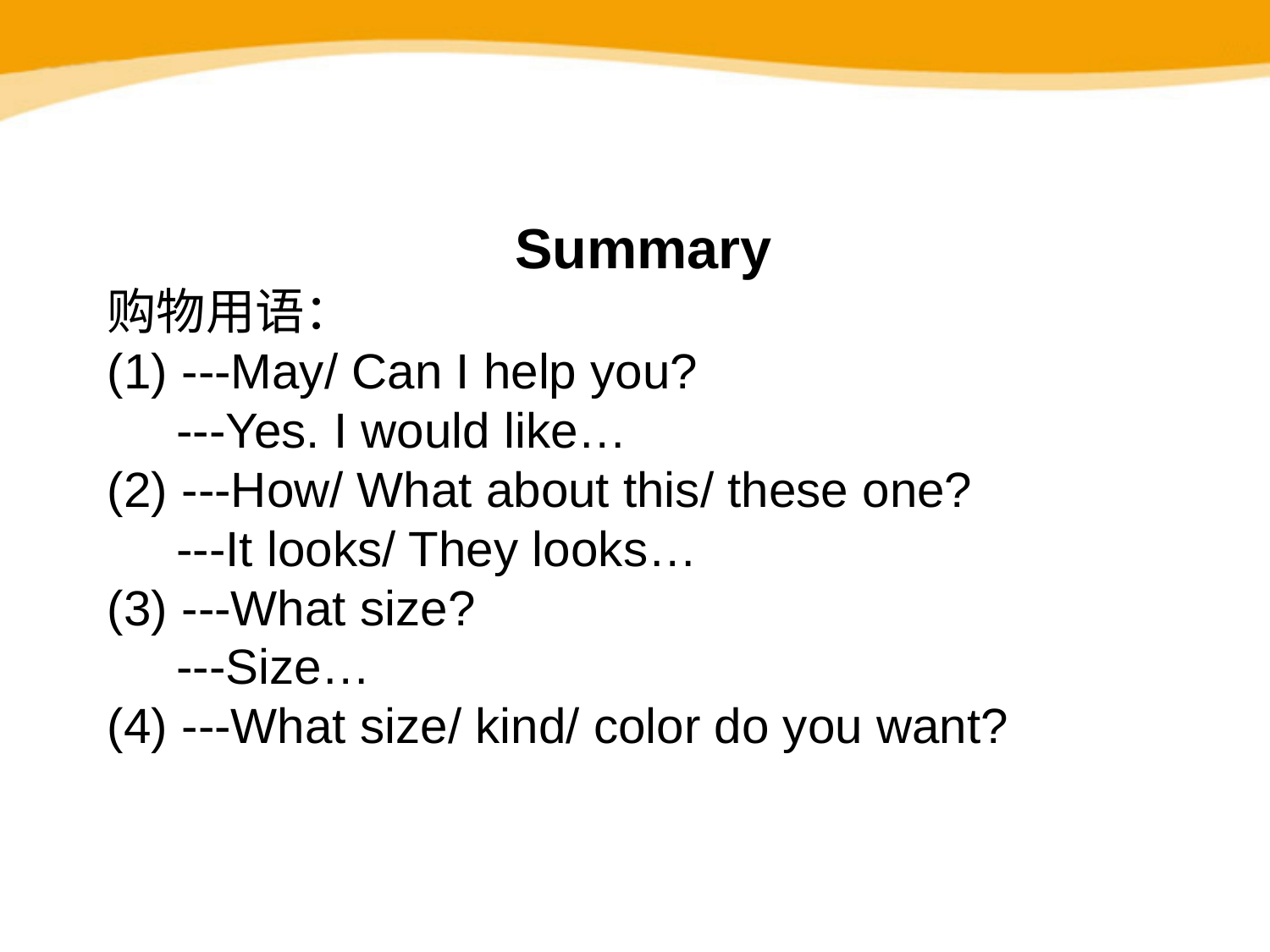

Summary
购物用语：
(1) ---May/ Can I help you?
     ---Yes. I would like…
(2) ---How/ What about this/ these one?
     ---It looks/ They looks…
(3) ---What size?
     ---Size…
(4) ---What size/ kind/ color do you want?